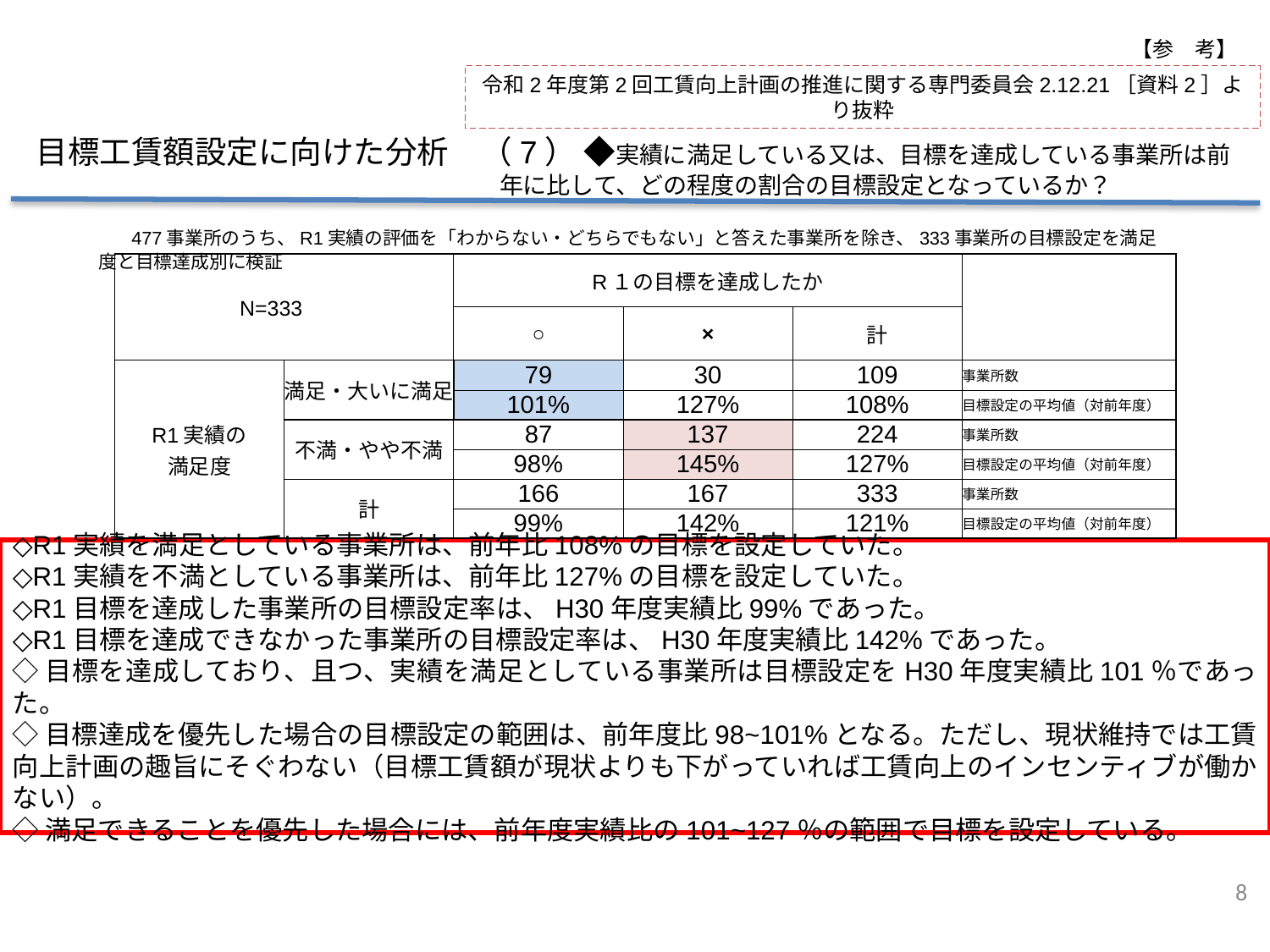

【参　考】
令和2年度第2回工賃向上計画の推進に関する専門委員会2.12.21［資料2］より抜粋
目標工賃額設定に向けた分析　（7） ◆実績に満足している又は、目標を達成している事業所は前年に比して、どの程度の割合の目標設定となっているか？
　477事業所のうち、R1実績の評価を「わからない・どちらでもない」と答えた事業所を除き、333事業所の目標設定を満足度と目標達成別に検証
| N=333 |  | R１の目標を達成したか |  |  |  |
| --- | --- | --- | --- | --- | --- |
|  |  | ○ | × | 計 |  |
| R1実績の 満足度 | 満足・大いに満足 | 79 | 30 | 109 | 事業所数 |
|  |  | 101% | 127% | 108% | 目標設定の平均値（対前年度） |
|  | 不満・やや不満 | 87 | 137 | 224 | 事業所数 |
|  |  | 98% | 145% | 127% | 目標設定の平均値（対前年度） |
|  | 計 | 166 | 167 | 333 | 事業所数 |
|  |  | 99% | 142% | 121% | 目標設定の平均値（対前年度） |
◇R1実績を満足としている事業所は、前年比108%の目標を設定していた。
◇R1実績を不満としている事業所は、前年比127%の目標を設定していた。
◇R1目標を達成した事業所の目標設定率は、H30年度実績比99%であった。
◇R1目標を達成できなかった事業所の目標設定率は、H30年度実績比142%であった。
◇目標を達成しており、且つ、実績を満足としている事業所は目標設定をH30年度実績比101％であった。
◇目標達成を優先した場合の目標設定の範囲は、前年度比98~101%となる。ただし、現状維持では工賃向上計画の趣旨にそぐわない（目標工賃額が現状よりも下がっていれば工賃向上のインセンティブが働かない）。
◇満足できることを優先した場合には、前年度実績比の101~127％の範囲で目標を設定している。
8